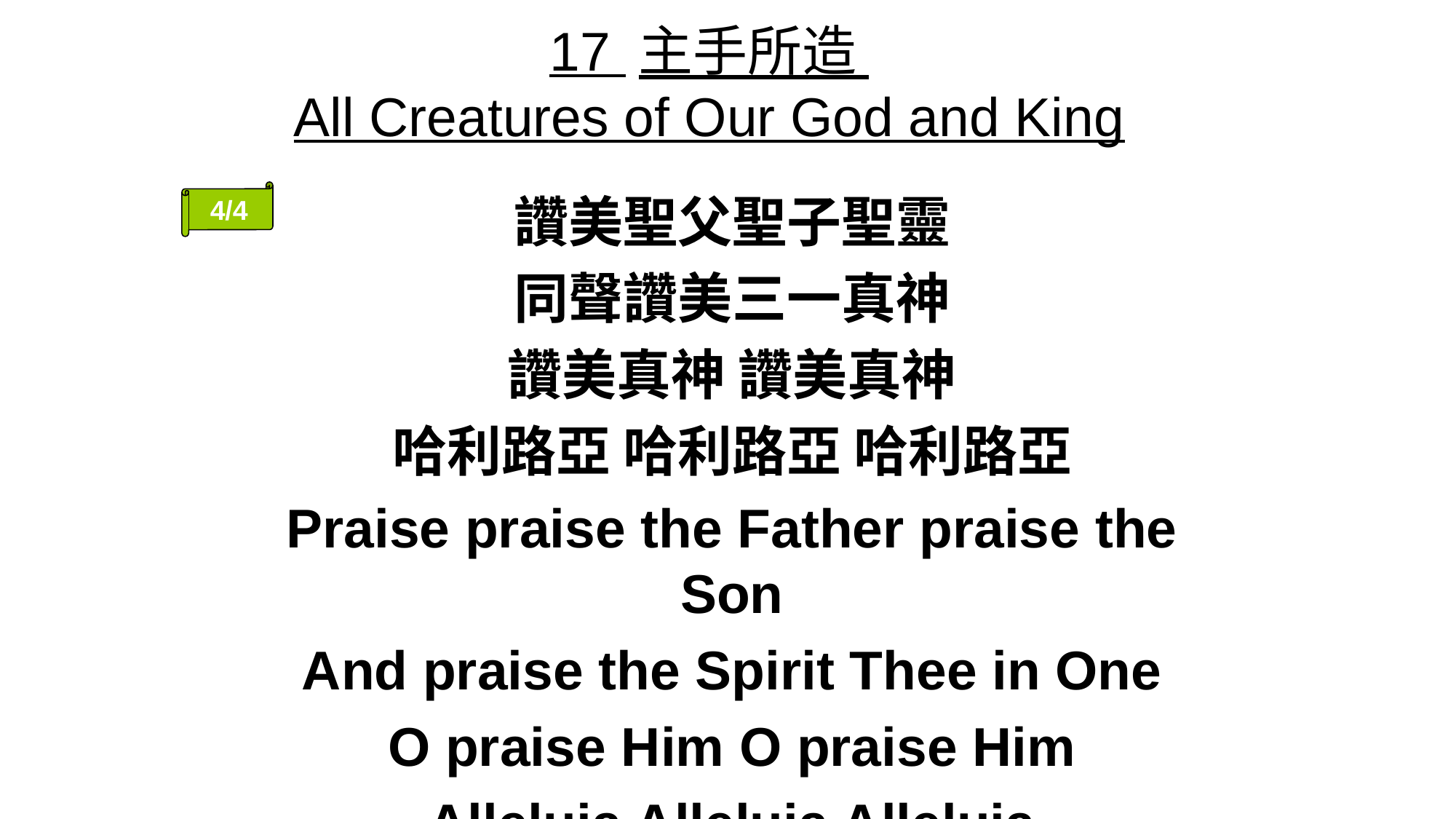

# 17 主手所造 All Creatures of Our God and King
4/4
讚美聖父聖子聖靈
同聲讚美三一真神
讚美真神 讚美真神
哈利路亞 哈利路亞 哈利路亞
Praise praise the Father praise the Son
And praise the Spirit Thee in One
O praise Him O praise Him
Alleluia Alleluia Alleluia